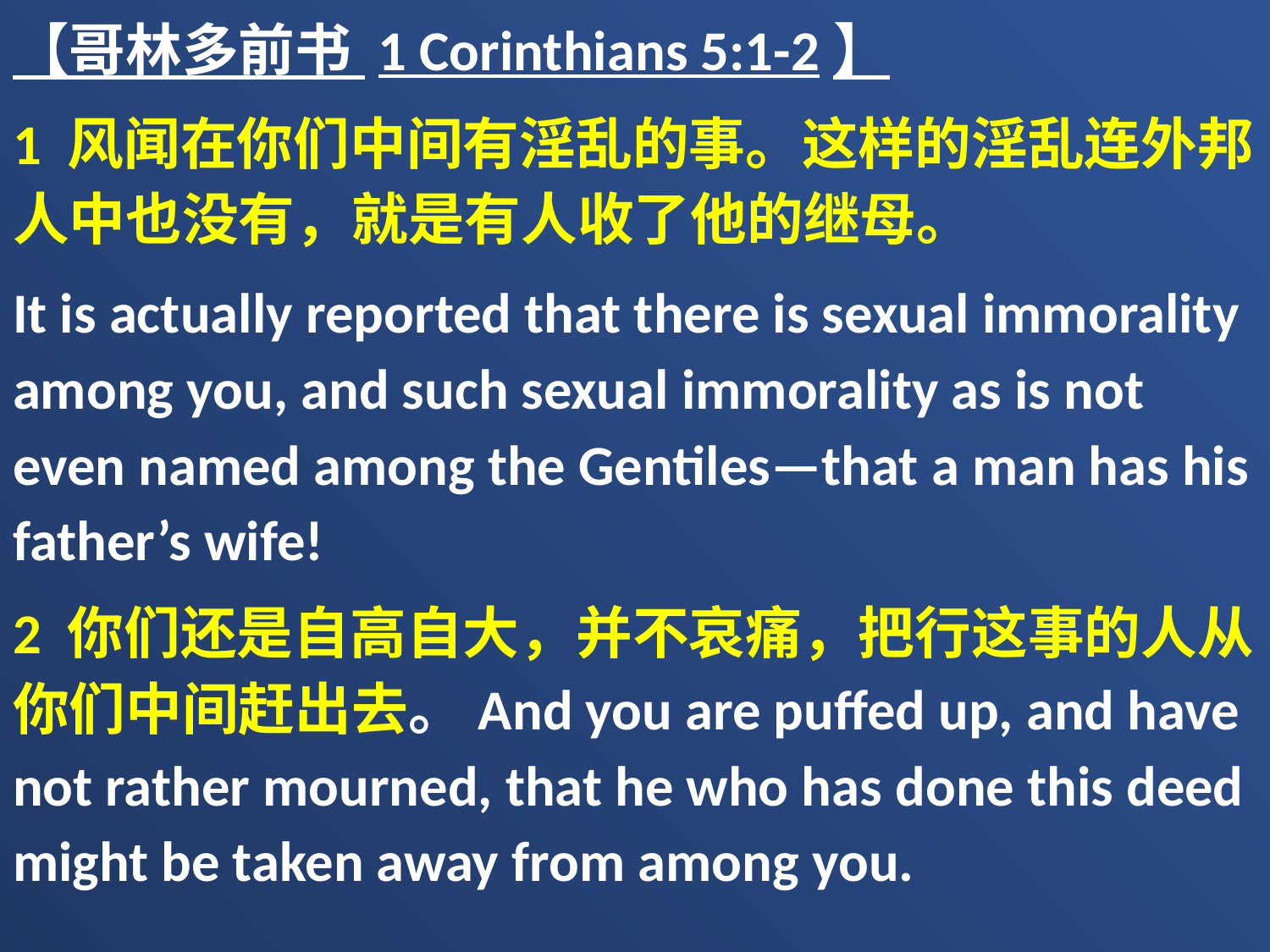

【哥林多前书 1 Corinthians 5:1-2】
1 风闻在你们中间有淫乱的事。这样的淫乱连外邦人中也没有，就是有人收了他的继母。
It is actually reported that there is sexual immorality among you, and such sexual immorality as is not even named among the Gentiles—that a man has his father’s wife!
2 你们还是自高自大，并不哀痛，把行这事的人从你们中间赶出去。And you are puffed up, and have not rather mourned, that he who has done this deed might be taken away from among you.